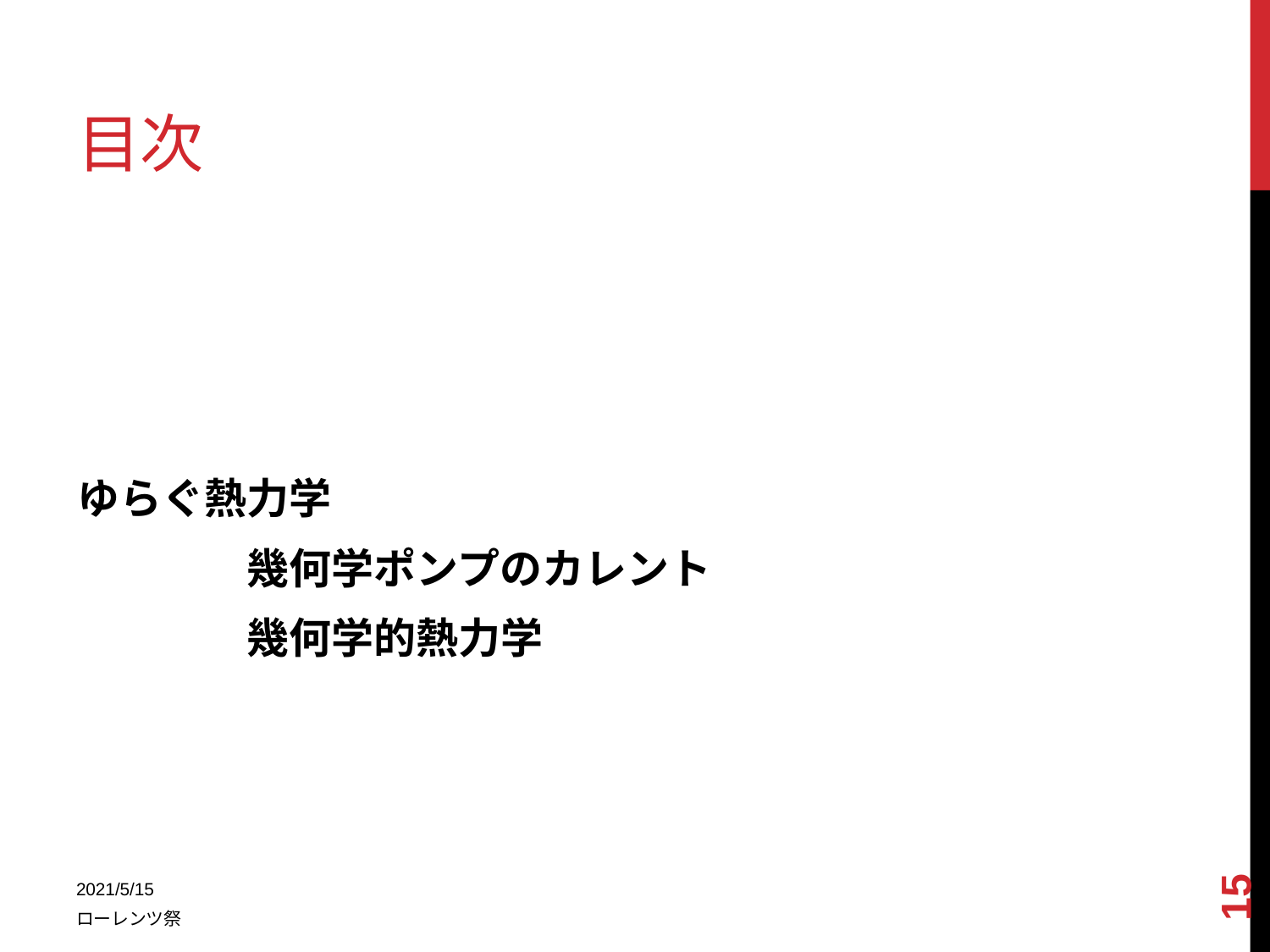

# 目次
研究グループの概要
レオロジーによる統計力学
	インパクトによる硬化
	運動論による解析
ゆらぐ熱力学
　　　　幾何学ポンプのカレント
　　　　幾何学的熱力学

まとめ
15
2021/5/15
ローレンツ祭